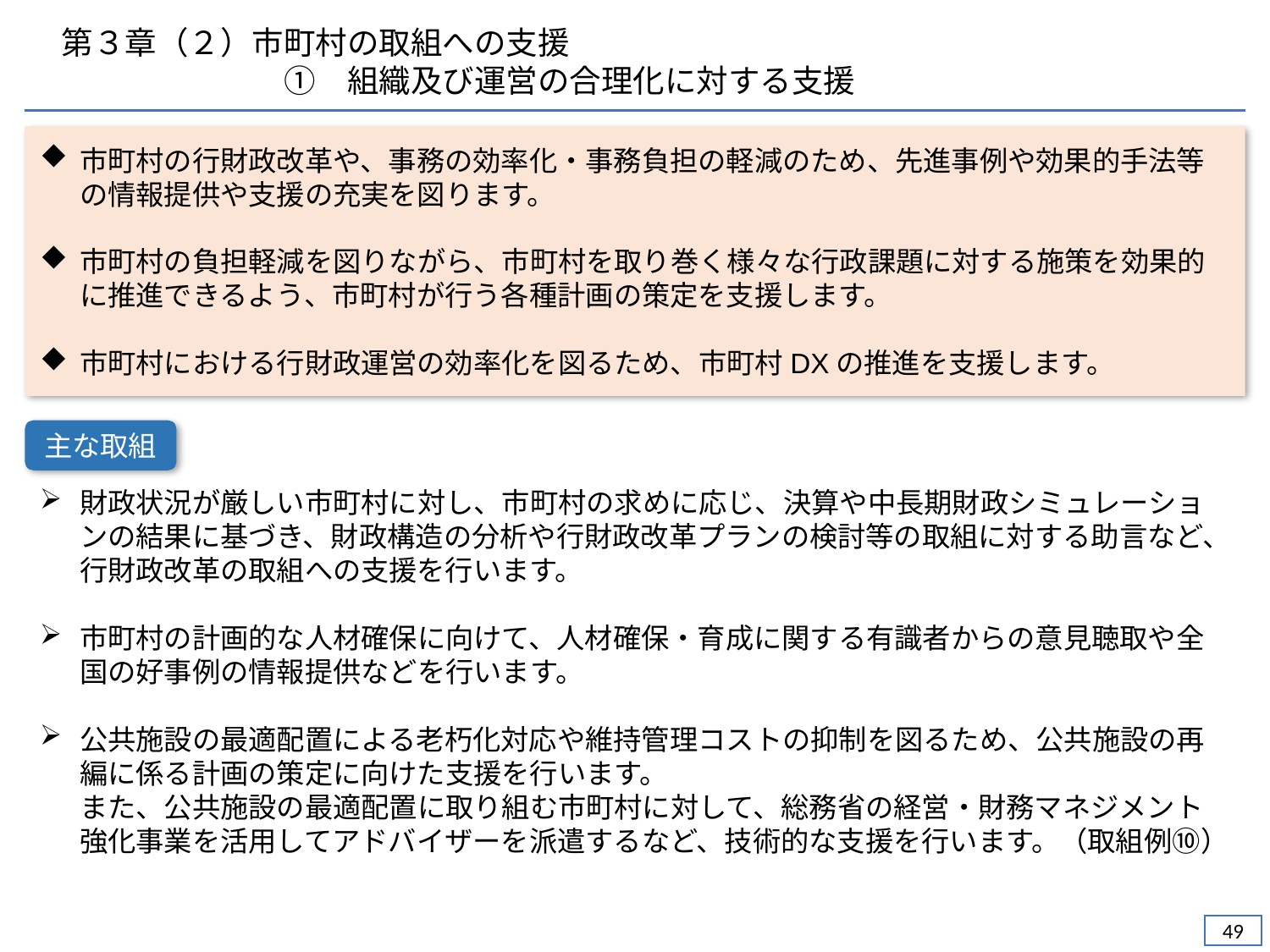

第３章（２）市町村の取組への支援
　　　　　　　①　組織及び運営の合理化に対する支援
市町村の行財政改革や、事務の効率化・事務負担の軽減のため、先進事例や効果的手法等の情報提供や支援の充実を図ります。

市町村の負担軽減を図りながら、市町村を取り巻く様々な行政課題に対する施策を効果的に推進できるよう、市町村が行う各種計画の策定を支援します。

市町村における行財政運営の効率化を図るため、市町村DXの推進を支援します。
主な取組
財政状況が厳しい市町村に対し、市町村の求めに応じ、決算や中長期財政シミュレーションの結果に基づき、財政構造の分析や行財政改革プランの検討等の取組に対する助言など、行財政改革の取組への支援を行います。
市町村の計画的な人材確保に向けて、人材確保・育成に関する有識者からの意見聴取や全国の好事例の情報提供などを行います。

公共施設の最適配置による老朽化対応や維持管理コストの抑制を図るため、公共施設の再編に係る計画の策定に向けた支援を行います。
また、公共施設の最適配置に取り組む市町村に対して、総務省の経営・財務マネジメント強化事業を活用してアドバイザーを派遣するなど、技術的な支援を行います。（取組例⑩）

49